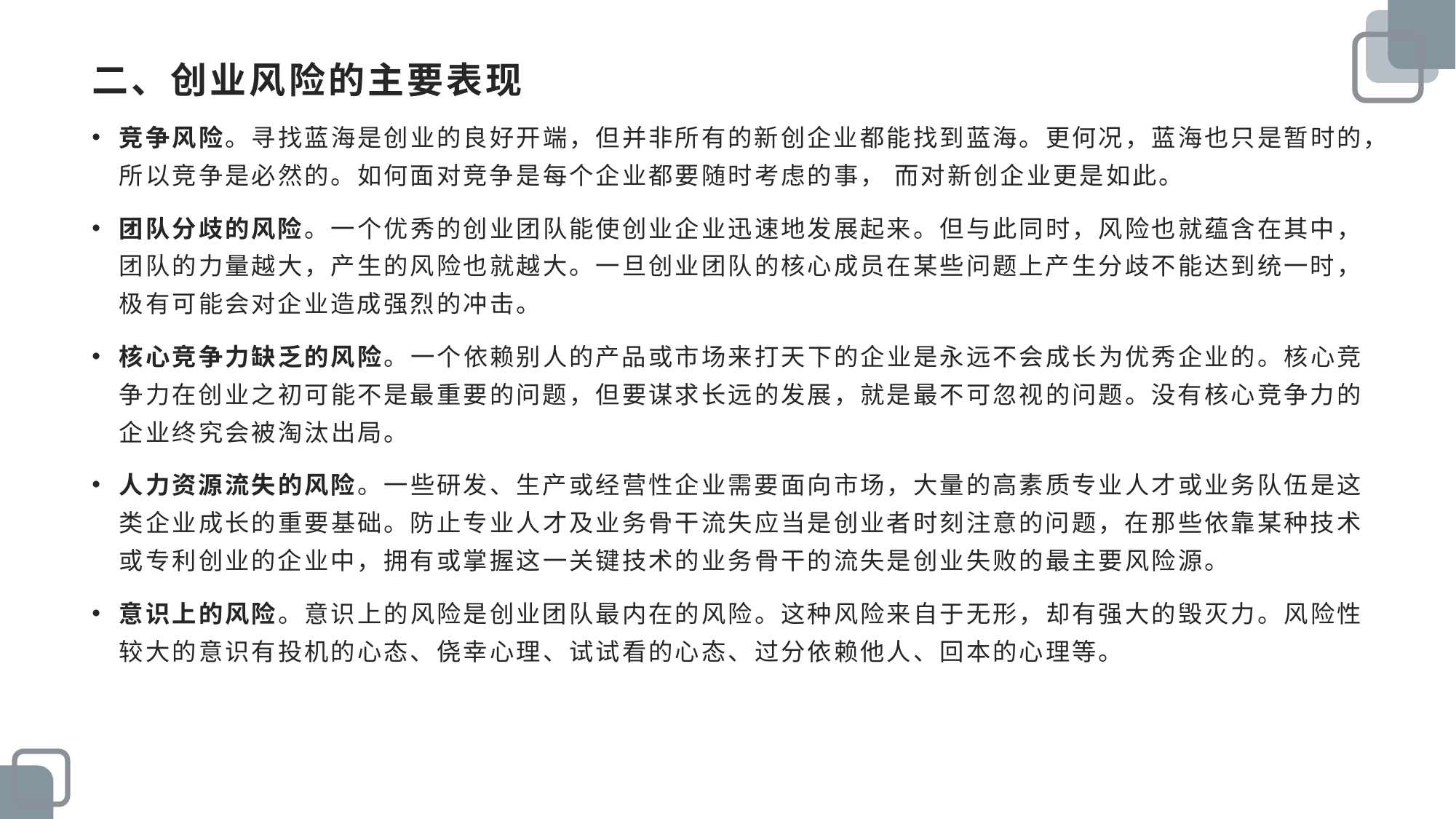

# 二、创业风险的主要表现
竞争风险。寻找蓝海是创业的良好开端，但并非所有的新创企业都能找到蓝海。更何况，蓝海也只是暂时的，所以竞争是必然的。如何面对竞争是每个企业都要随时考虑的事， 而对新创企业更是如此。
团队分歧的风险。一个优秀的创业团队能使创业企业迅速地发展起来。但与此同时，风险也就蕴含在其中，团队的力量越大，产生的风险也就越大。一旦创业团队的核心成员在某些问题上产生分歧不能达到统一时，极有可能会对企业造成强烈的冲击。
核心竞争力缺乏的风险。一个依赖别人的产品或市场来打天下的企业是永远不会成长为优秀企业的。核心竞争力在创业之初可能不是最重要的问题，但要谋求长远的发展，就是最不可忽视的问题。没有核心竞争力的企业终究会被淘汰出局。
人力资源流失的风险。一些研发、生产或经营性企业需要面向市场，大量的高素质专业人才或业务队伍是这类企业成长的重要基础。防止专业人才及业务骨干流失应当是创业者时刻注意的问题，在那些依靠某种技术或专利创业的企业中，拥有或掌握这一关键技术的业务骨干的流失是创业失败的最主要风险源。
意识上的风险。意识上的风险是创业团队最内在的风险。这种风险来自于无形，却有强大的毁灭力。风险性较大的意识有投机的心态、侥幸心理、试试看的心态、过分依赖他人、回本的心理等。